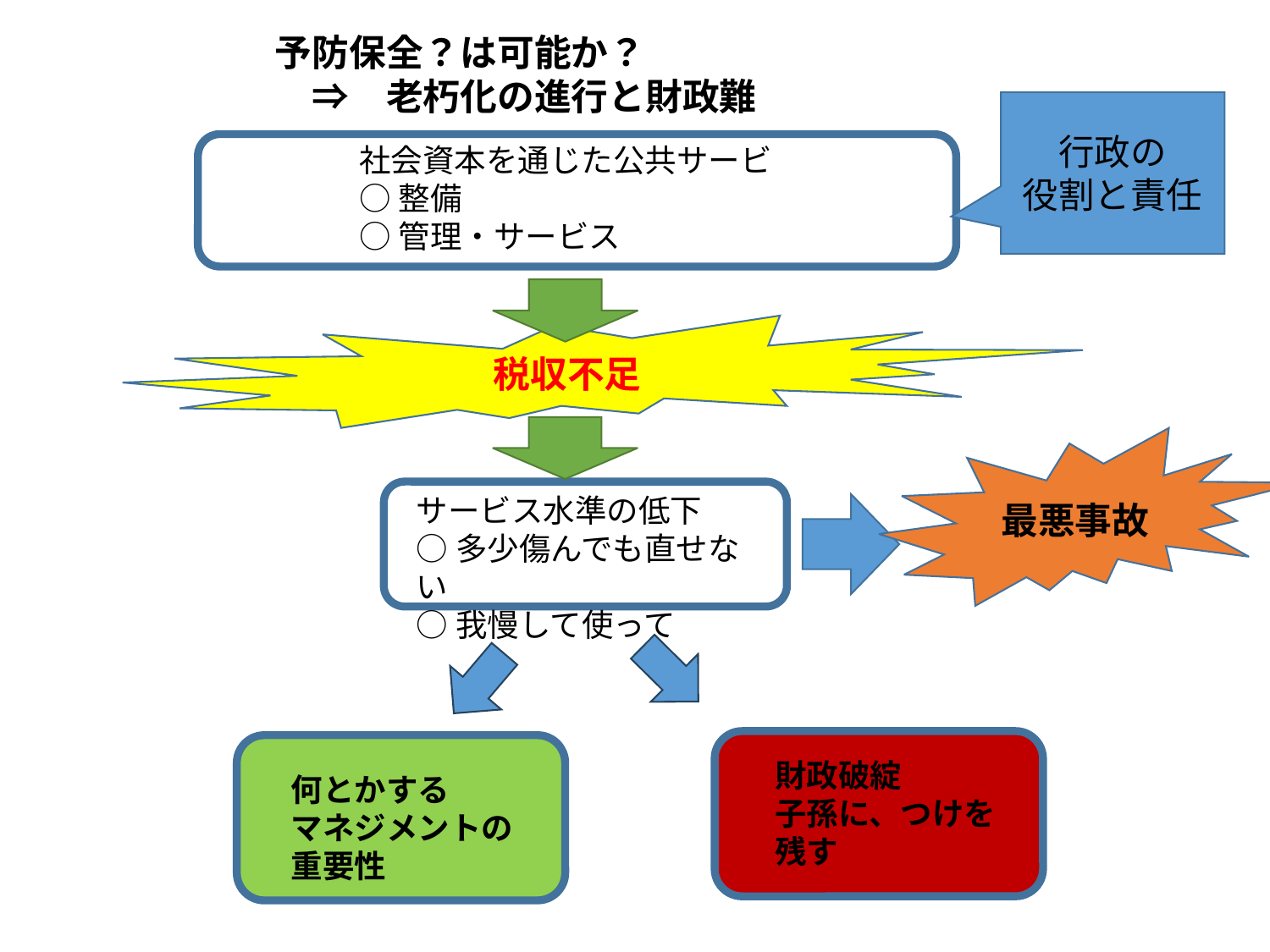

予防保全？は可能か？
　⇒　老朽化の進行と財政難
行政の
役割と責任

社会資本を通じた公共サービ
○整備
○管理・サービス

税収不足

最悪事故

サービス水準の低下
○多少傷んでも直せない
○我慢して使って

財政破綻
子孫に、つけを残す
何とかする
マネジメントの重要性